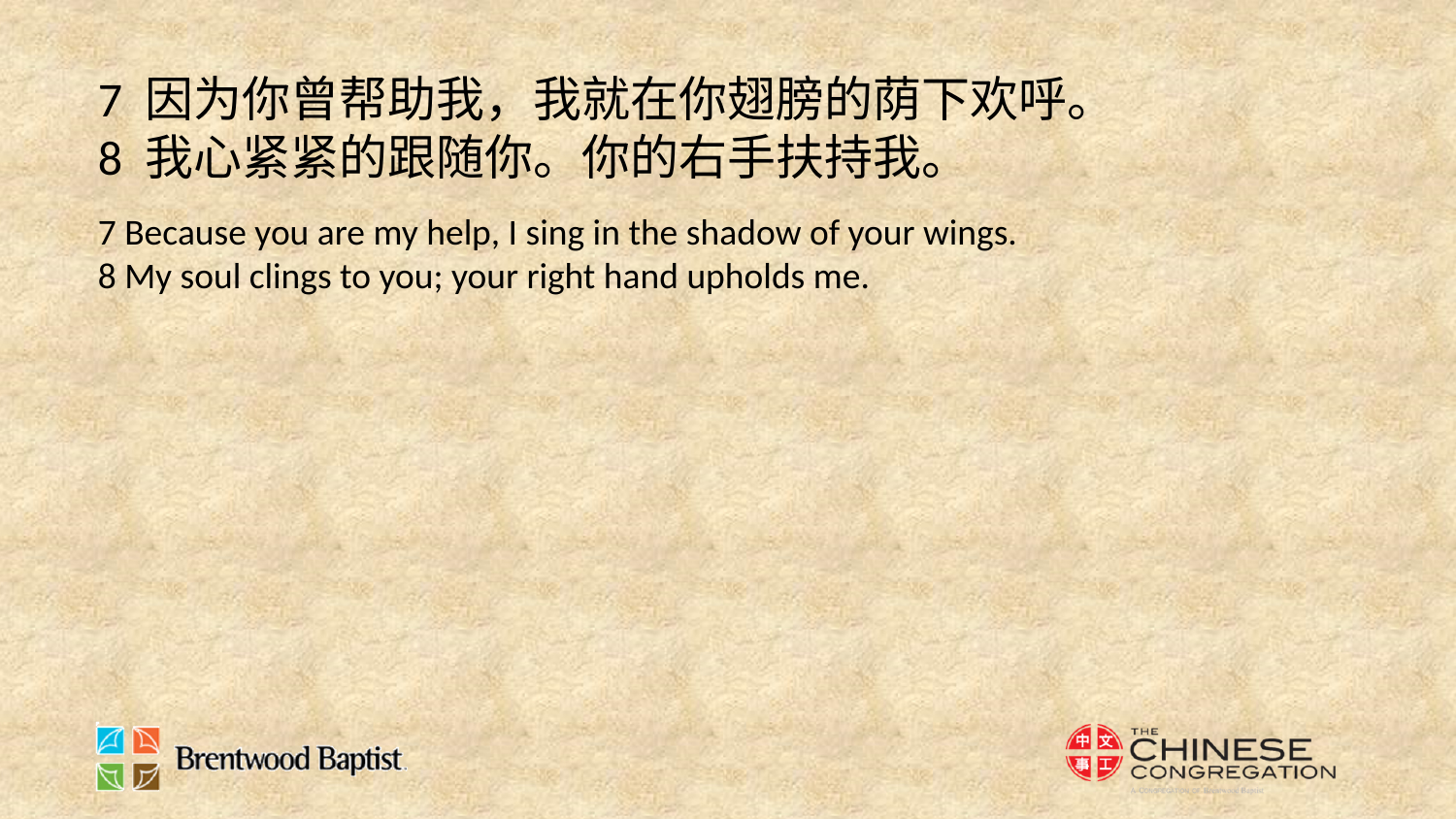

7 因为你曾帮助我，我就在你翅膀的荫下欢呼。
8 我心紧紧的跟随你。你的右手扶持我。

7 Because you are my help, I sing in the shadow of your wings.
8 My soul clings to you; your right hand upholds me.